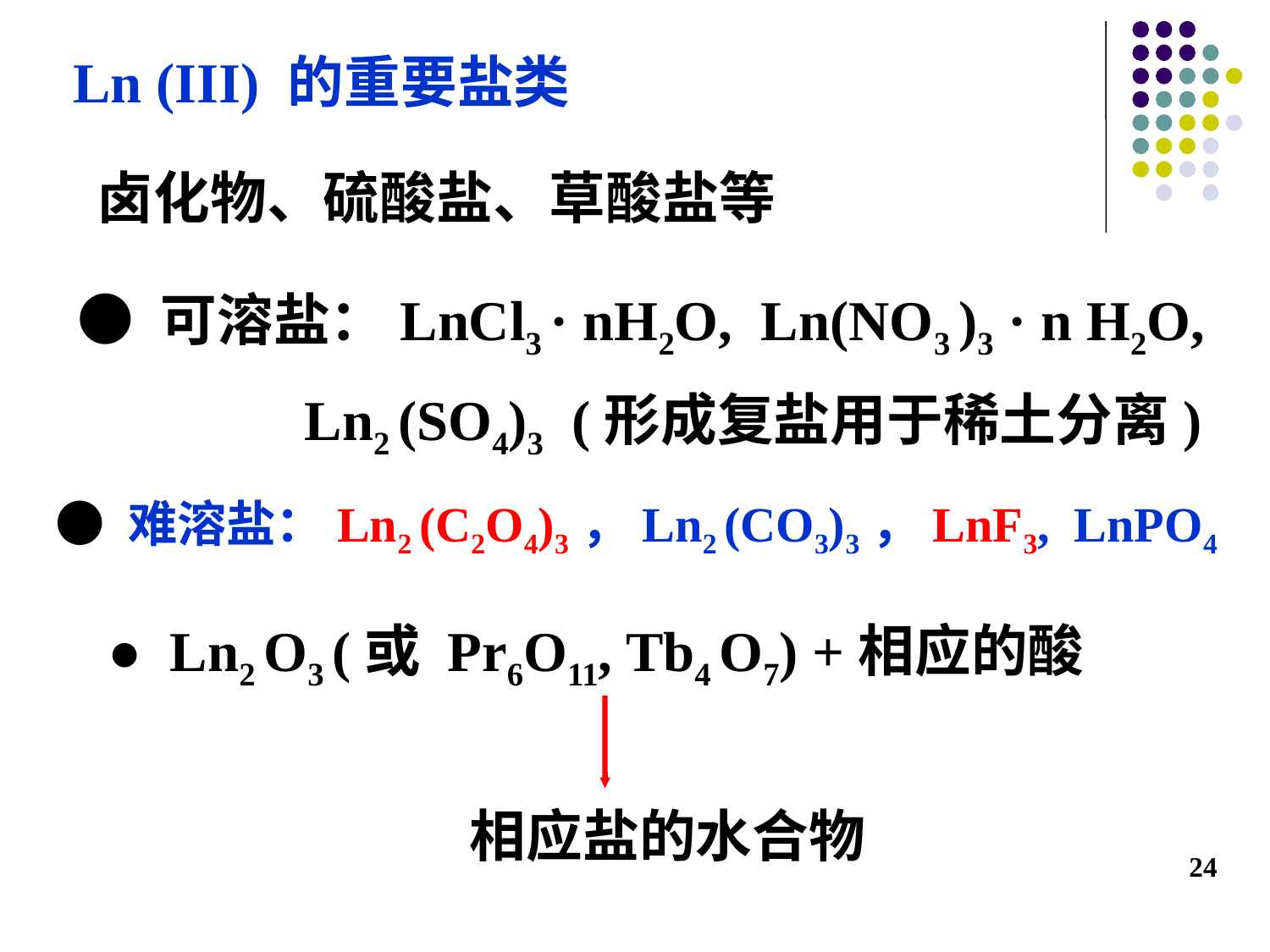

Ln (III) 的重要盐类
卤化物、硫酸盐、草酸盐等
● 可溶盐：LnCl3 · nH2O,  Ln(NO3 )3 · n H2O,
                Ln2 (SO4)3  (形成复盐用于稀土分离)
● 难溶盐：Ln2 (C2O4)3，Ln2 (CO3)3，LnF3,  LnPO4
●  Ln2 O3 (或 Pr6O11, Tb4 O7) +相应的酸

                           相应盐的水合物

24